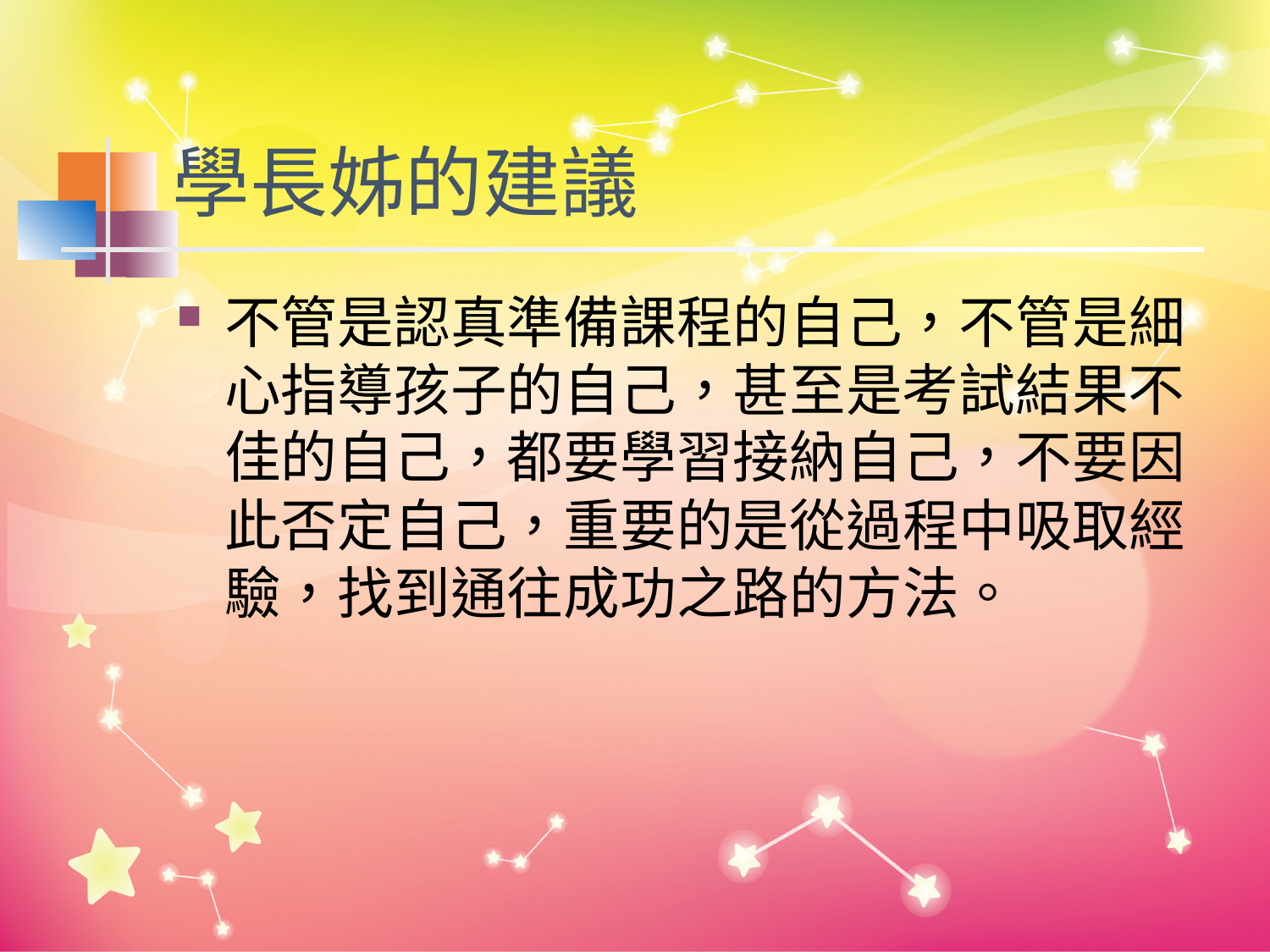

# 學長姊的建議
不管是認真準備課程的自己，不管是細心指導孩子的自己，甚至是考試結果不佳的自己，都要學習接納自己，不要因此否定自己，重要的是從過程中吸取經驗，找到通往成功之路的方法。